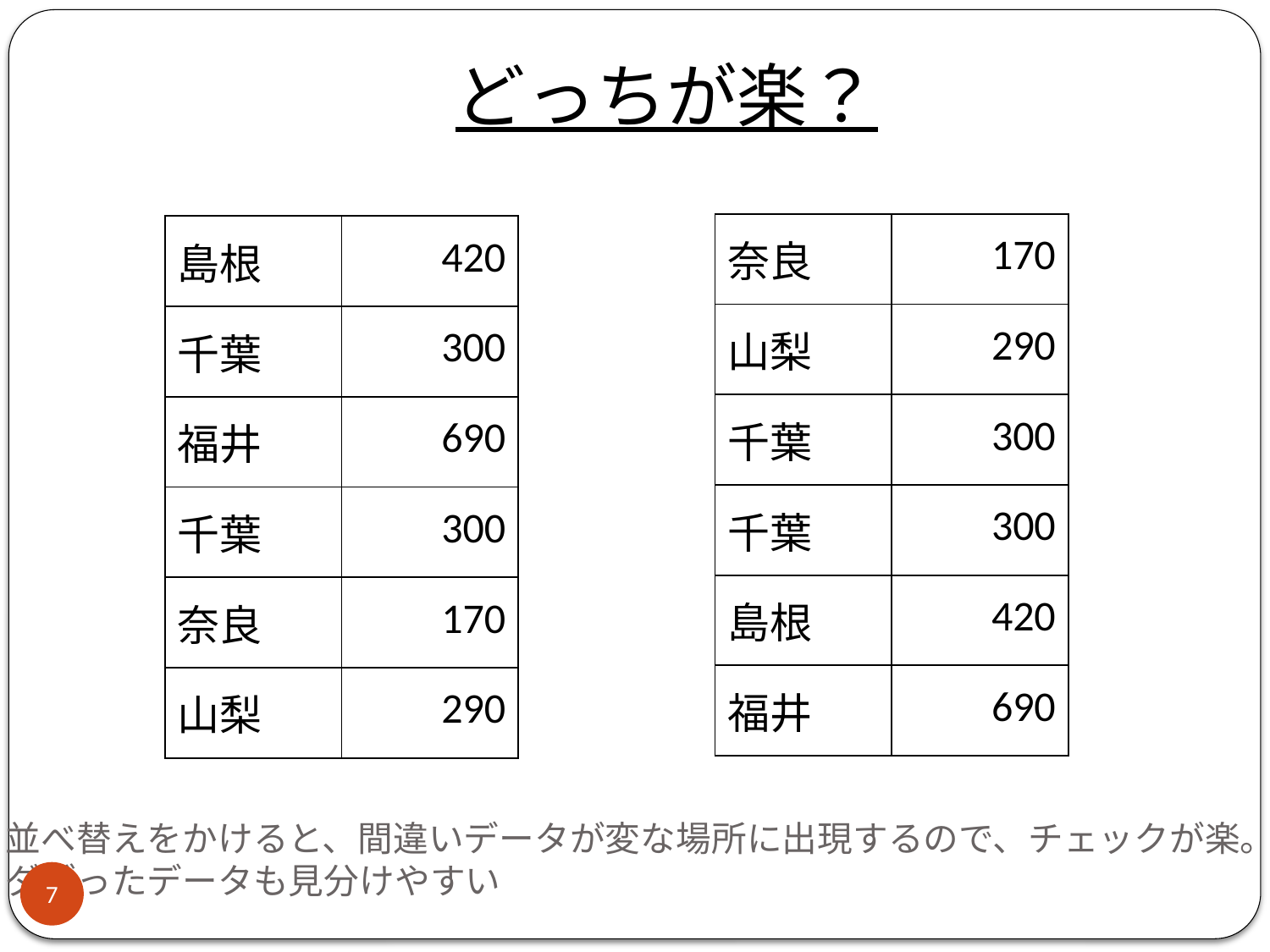

# どっちが楽？
| 奈良 | 170 |
| --- | --- |
| 山梨 | 290 |
| 千葉 | 300 |
| 千葉 | 300 |
| 島根 | 420 |
| 福井 | 690 |
| 島根 | 420 |
| --- | --- |
| 千葉 | 300 |
| 福井 | 690 |
| 千葉 | 300 |
| 奈良 | 170 |
| 山梨 | 290 |
並べ替えをかけると、間違いデータが変な場所に出現するので、チェックが楽。
ダブったデータも見分けやすい
7